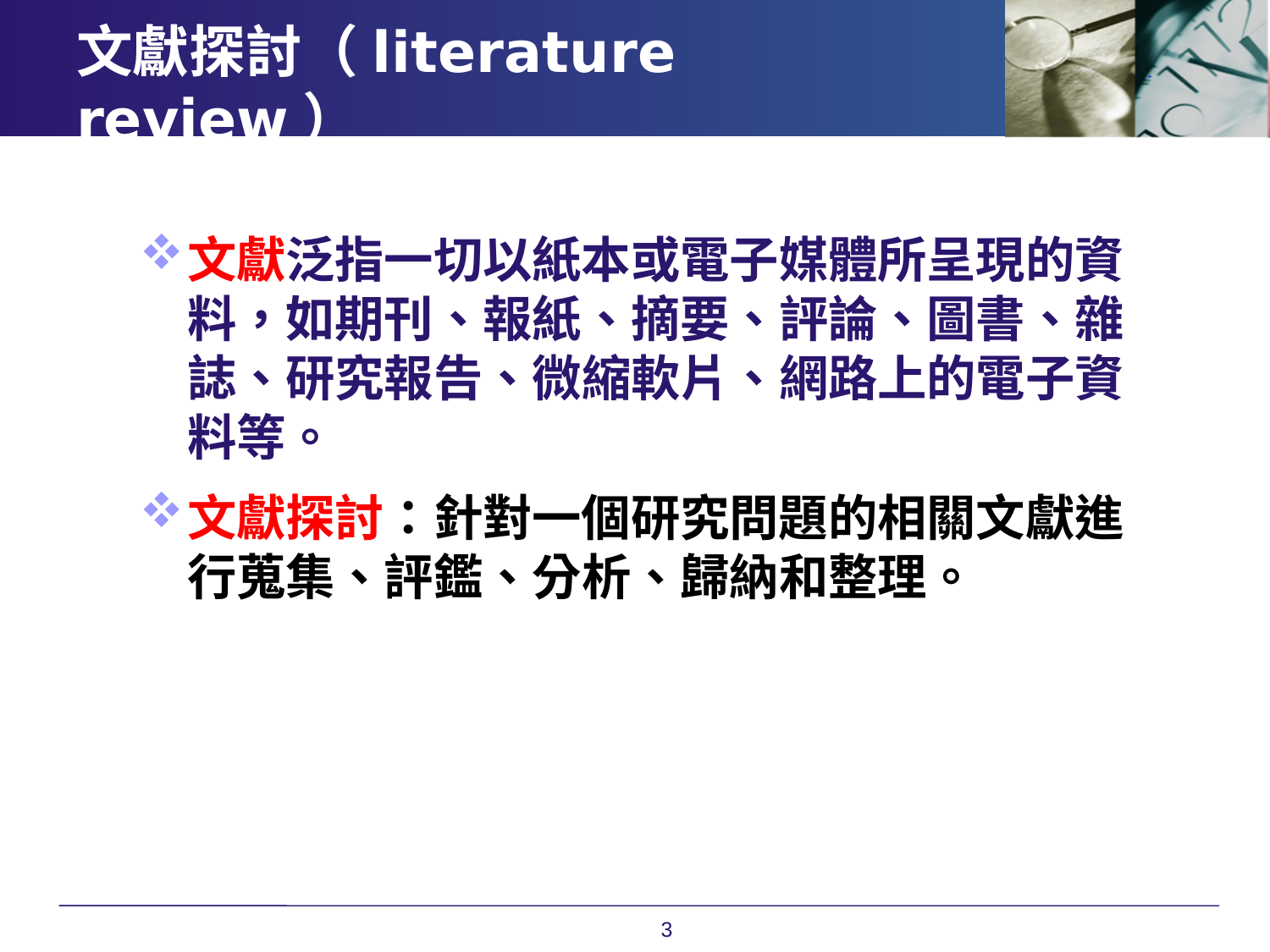

# 文獻探討（literature review）
文獻泛指一切以紙本或電子媒體所呈現的資料，如期刊、報紙、摘要、評論、圖書、雜誌、研究報告、微縮軟片、網路上的電子資料等。
文獻探討：針對一個研究問題的相關文獻進行蒐集、評鑑、分析、歸納和整理。

3